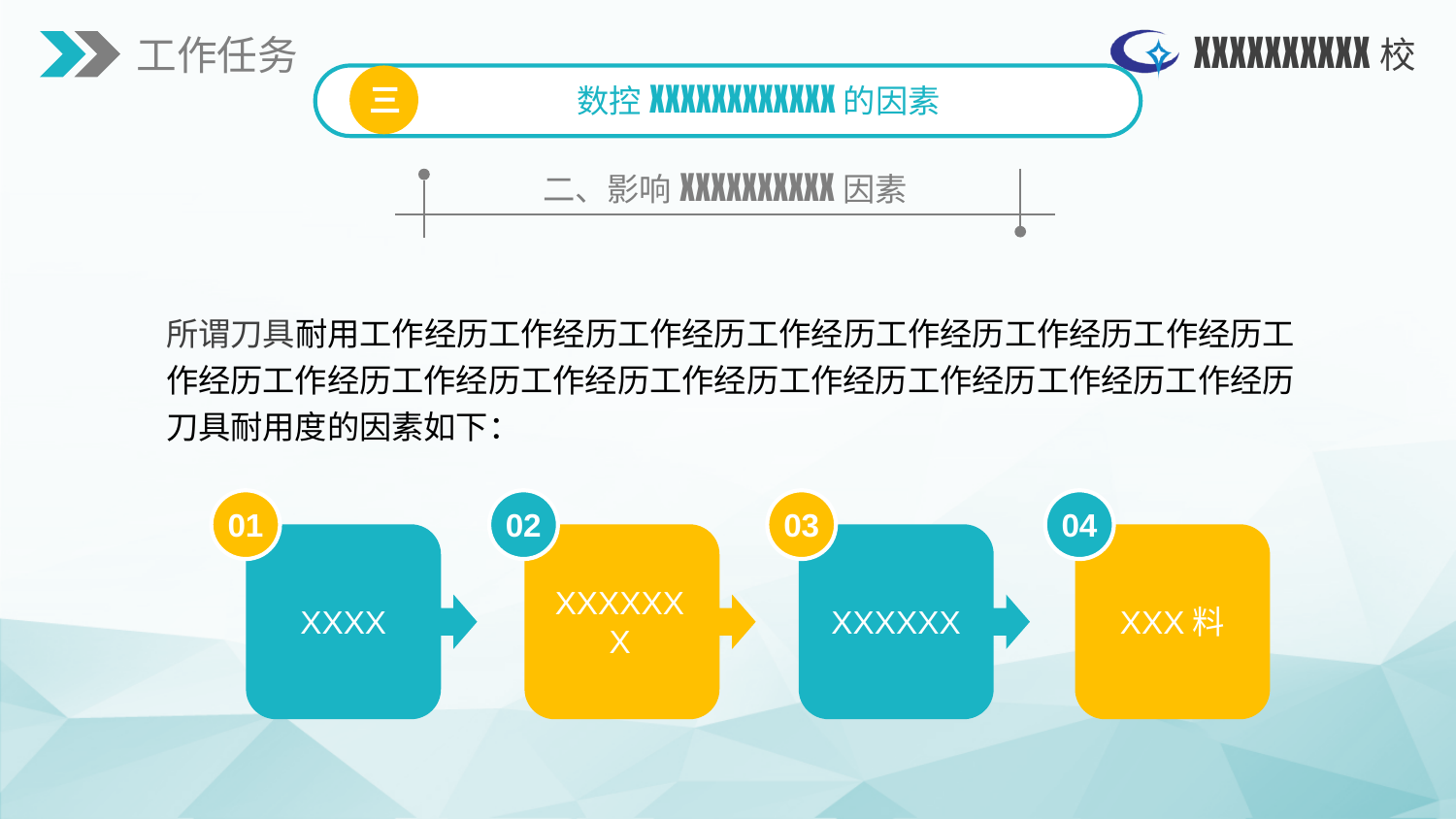

工作任务

数控XXXXXXXXXXXX的因素

三

二、影响XXXXXXXXXX因素

所谓刀具耐用工作经历工作经历工作经历工作经历工作经历工作经历工作经历工作经历工作经历工作经历工作经历工作经历工作经历工作经历工作经历工作经历刀具耐用度的因素如下：

01

02

03

04

XXXXXXX
XXXX
XXXXXX
XXX料